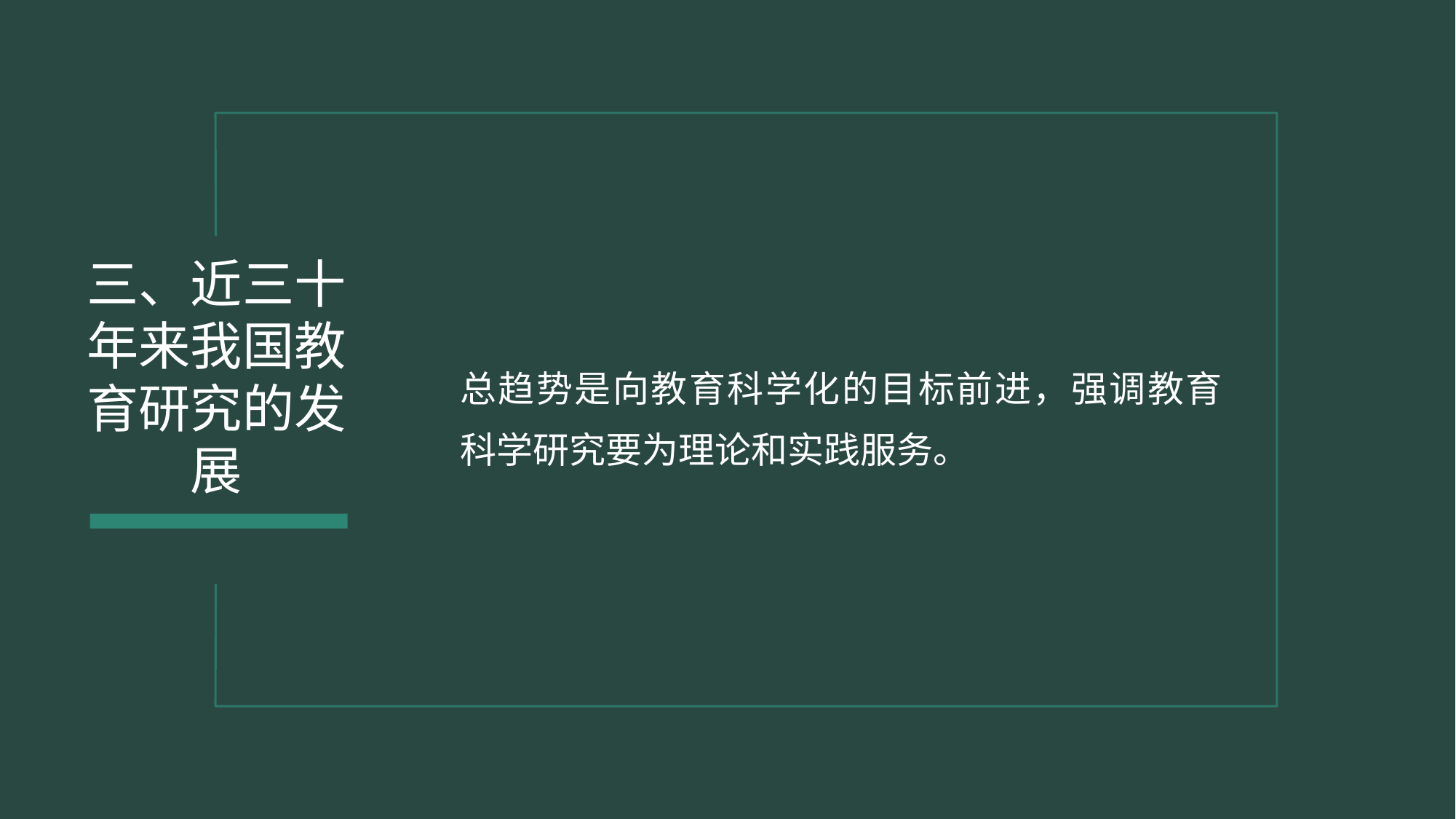

总趋势是向教育科学化的目标前进，强调教育科学研究要为理论和实践服务。
# 三、近三十年来我国教育研究的发展